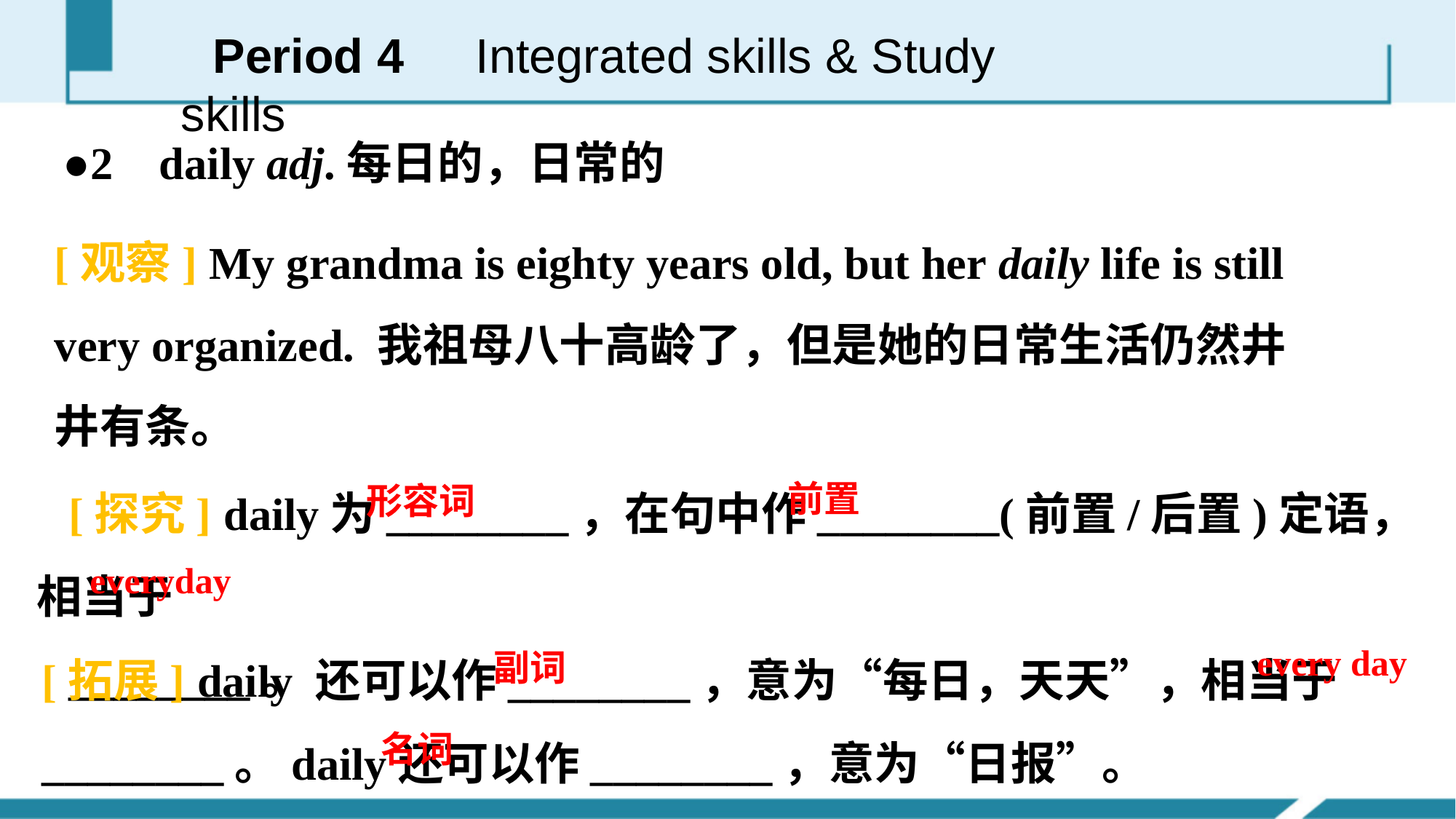

Period 4　Integrated skills & Study skills
●2    daily adj.每日的，日常的
[观察] My grandma is eighty years old, but her daily life is still very organized. 我祖母八十高龄了，但是她的日常生活仍然井井有条。
[探究] daily为________，在句中作________(前置/后置)定语，相当于
________。
前置
形容词
everyday
[拓展] daily 还可以作________，意为“每日，天天”，相当于________。daily还可以作________，意为“日报”。
every day
副词
名词